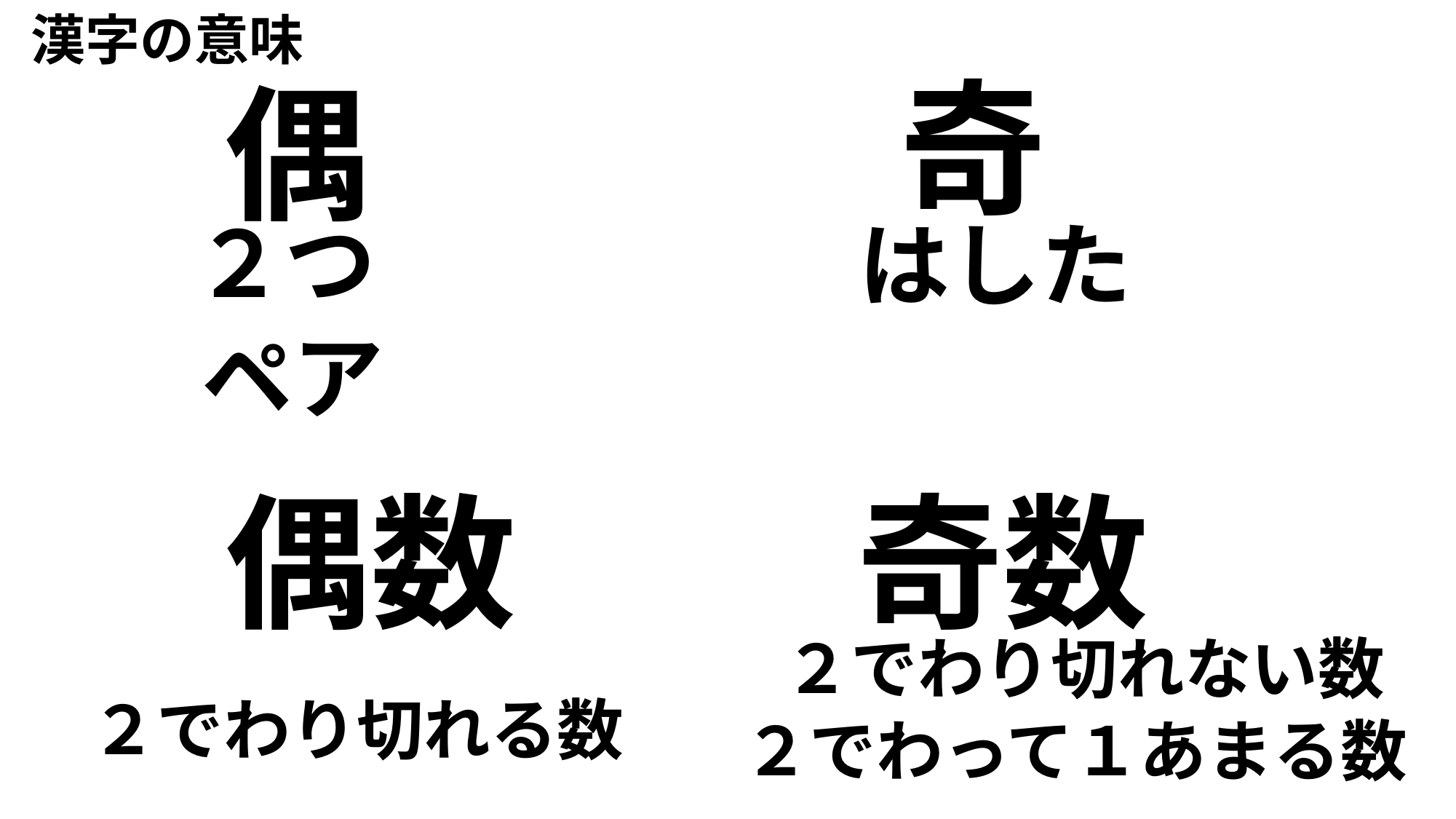

漢字の意味
奇
偶
２つ
はした
ペア
偶数
奇数
２でわり切れない数
２でわり切れる数
２でわって１あまる数